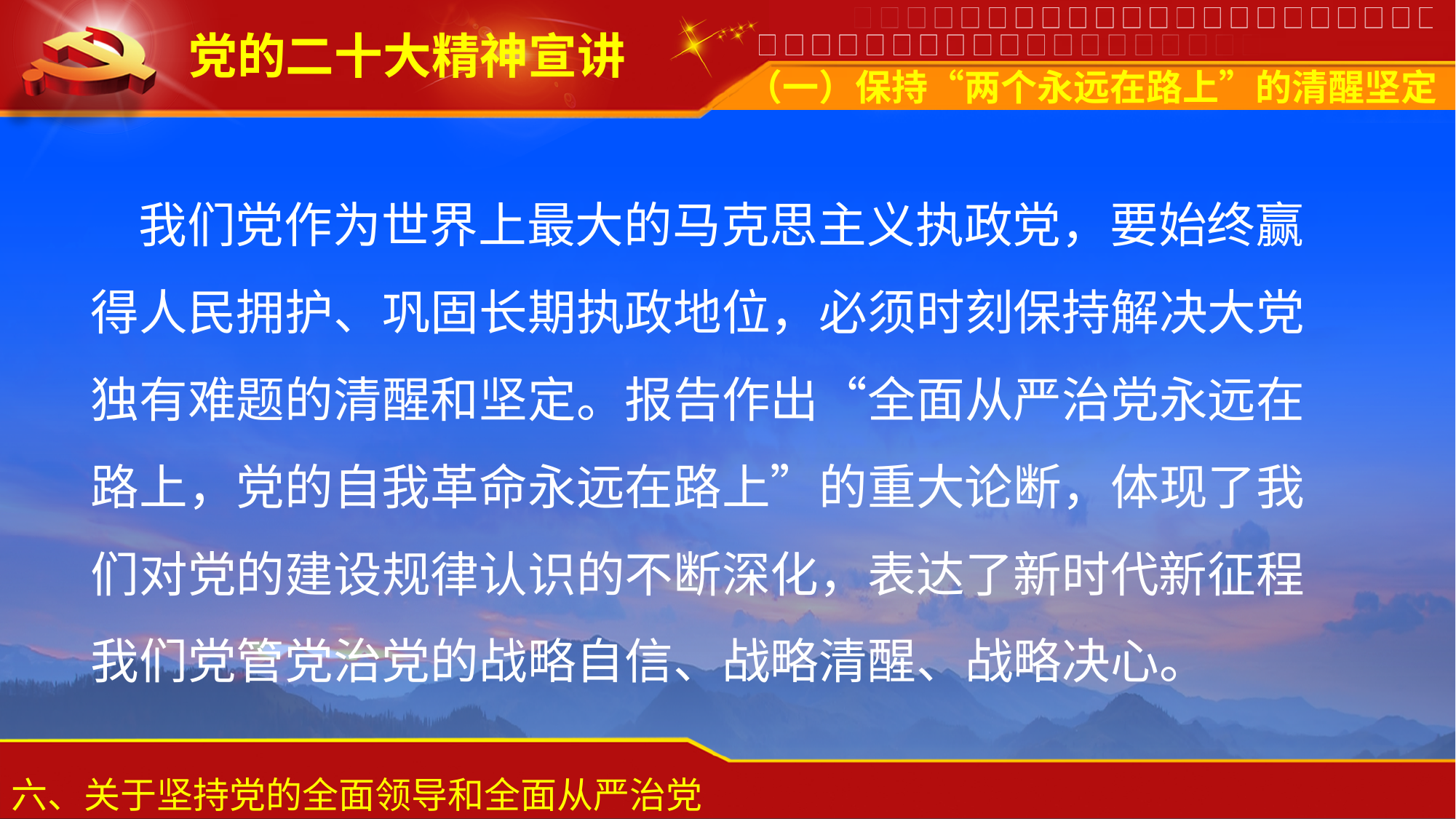

党的二十大精神宣讲
（一）保持“两个永远在路上”的清醒坚定
    我们党作为世界上最大的马克思主义执政党，要始终赢得人民拥护、巩固长期执政地位，必须时刻保持解决大党独有难题的清醒和坚定。报告作出“全面从严治党永远在路上，党的自我革命永远在路上”的重大论断，体现了我们对党的建设规律认识的不断深化，表达了新时代新征程我们党管党治党的战略自信、战略清醒、战略决心。
六、关于坚持党的全面领导和全面从严治党